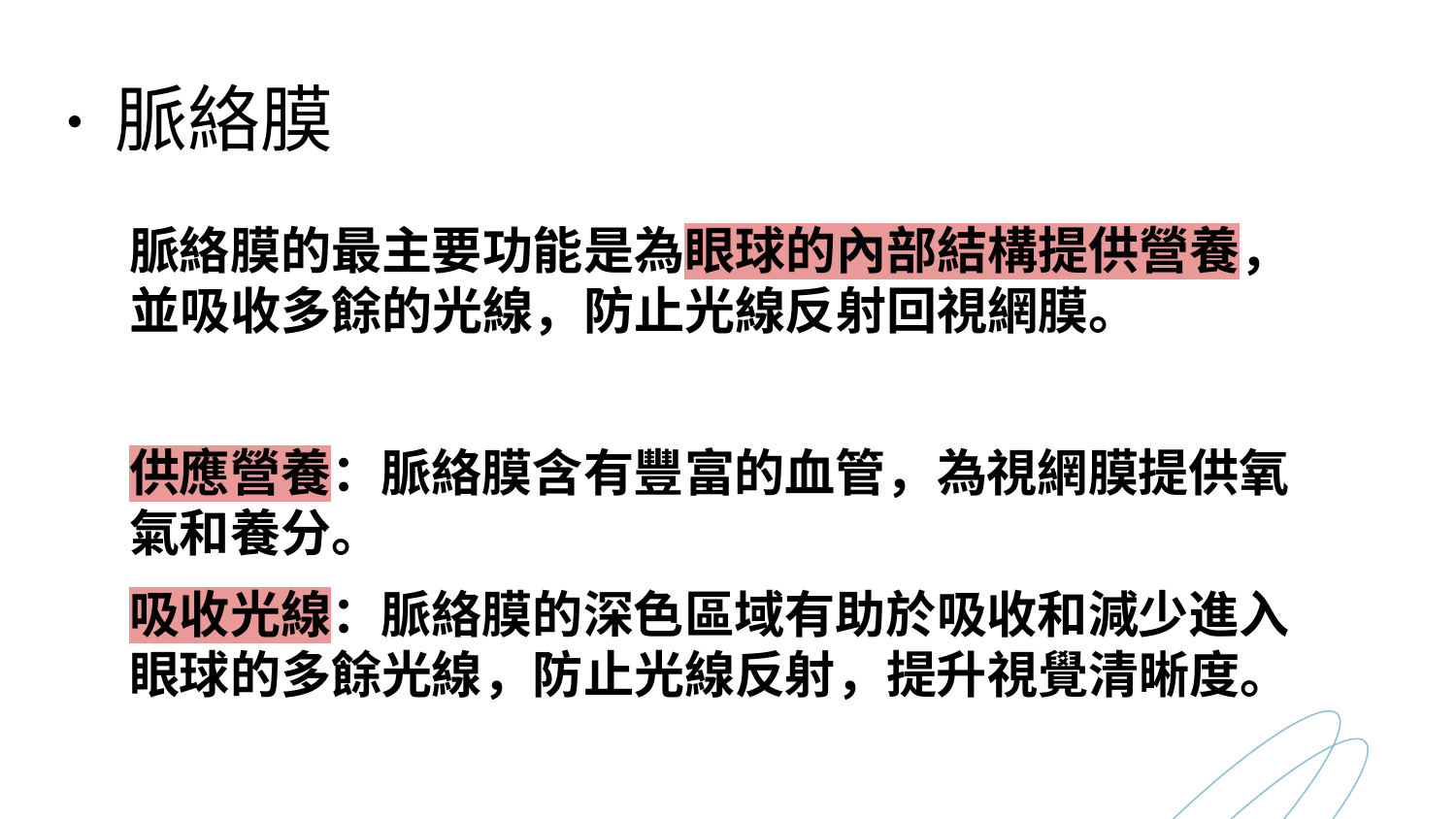

# 脈絡膜
脈絡膜的最主要功能是為眼球的內部結構提供營養，並吸收多餘的光線，防止光線反射回視網膜。

供應營養：脈絡膜含有豐富的血管，為視網膜提供氧氣和養分。
吸收光線：脈絡膜的深色區域有助於吸收和減少進入眼球的多餘光線，防止光線反射，提升視覺清晰度。